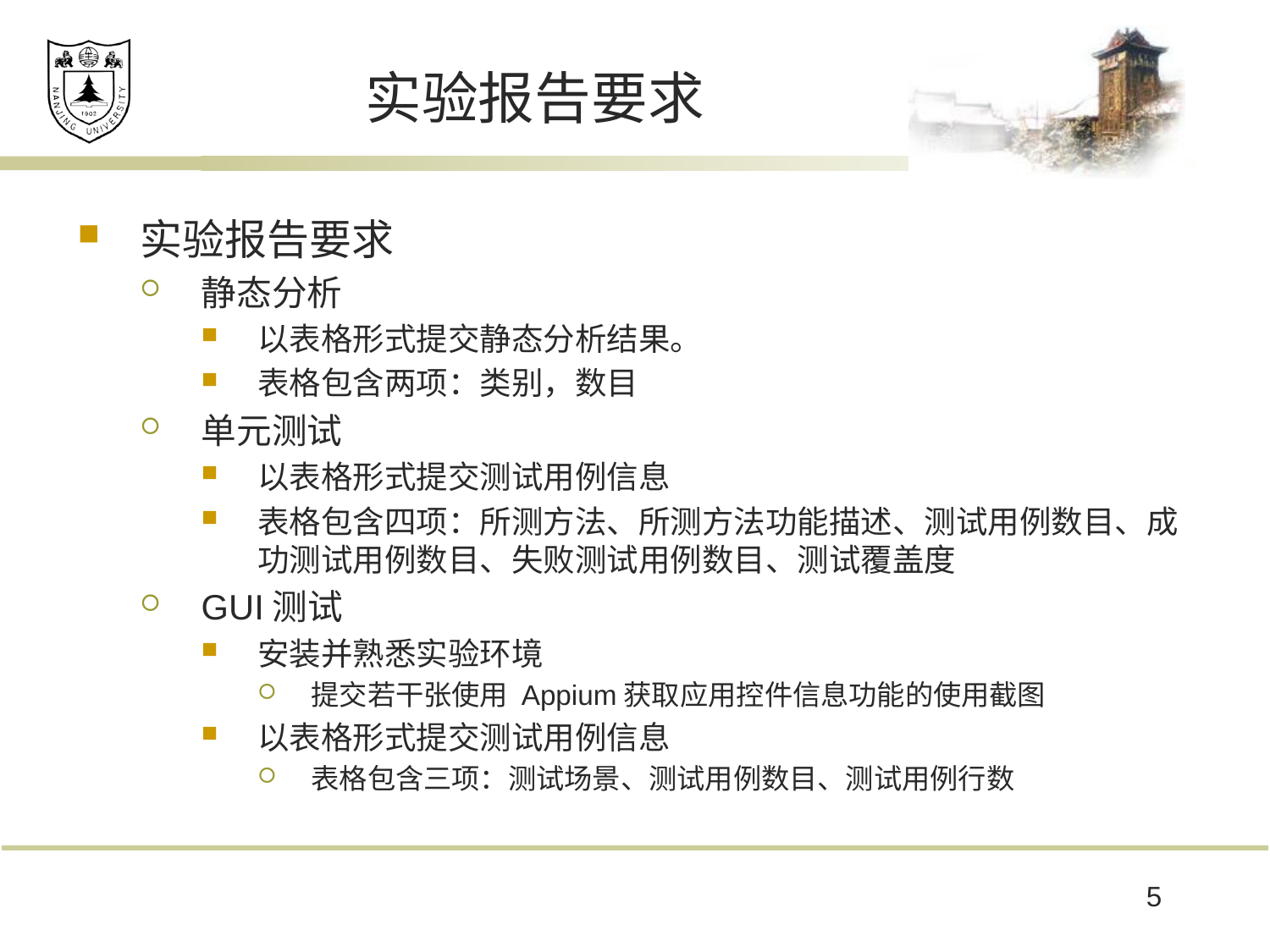

# 实验报告要求
实验报告要求
静态分析
以表格形式提交静态分析结果。
表格包含两项：类别，数目
单元测试
以表格形式提交测试用例信息
表格包含四项：所测方法、所测方法功能描述、测试用例数目、成功测试用例数目、失败测试用例数目、测试覆盖度
GUI测试
安装并熟悉实验环境
提交若干张使用 Appium获取应用控件信息功能的使用截图
以表格形式提交测试用例信息
表格包含三项：测试场景、测试用例数目、测试用例行数

5